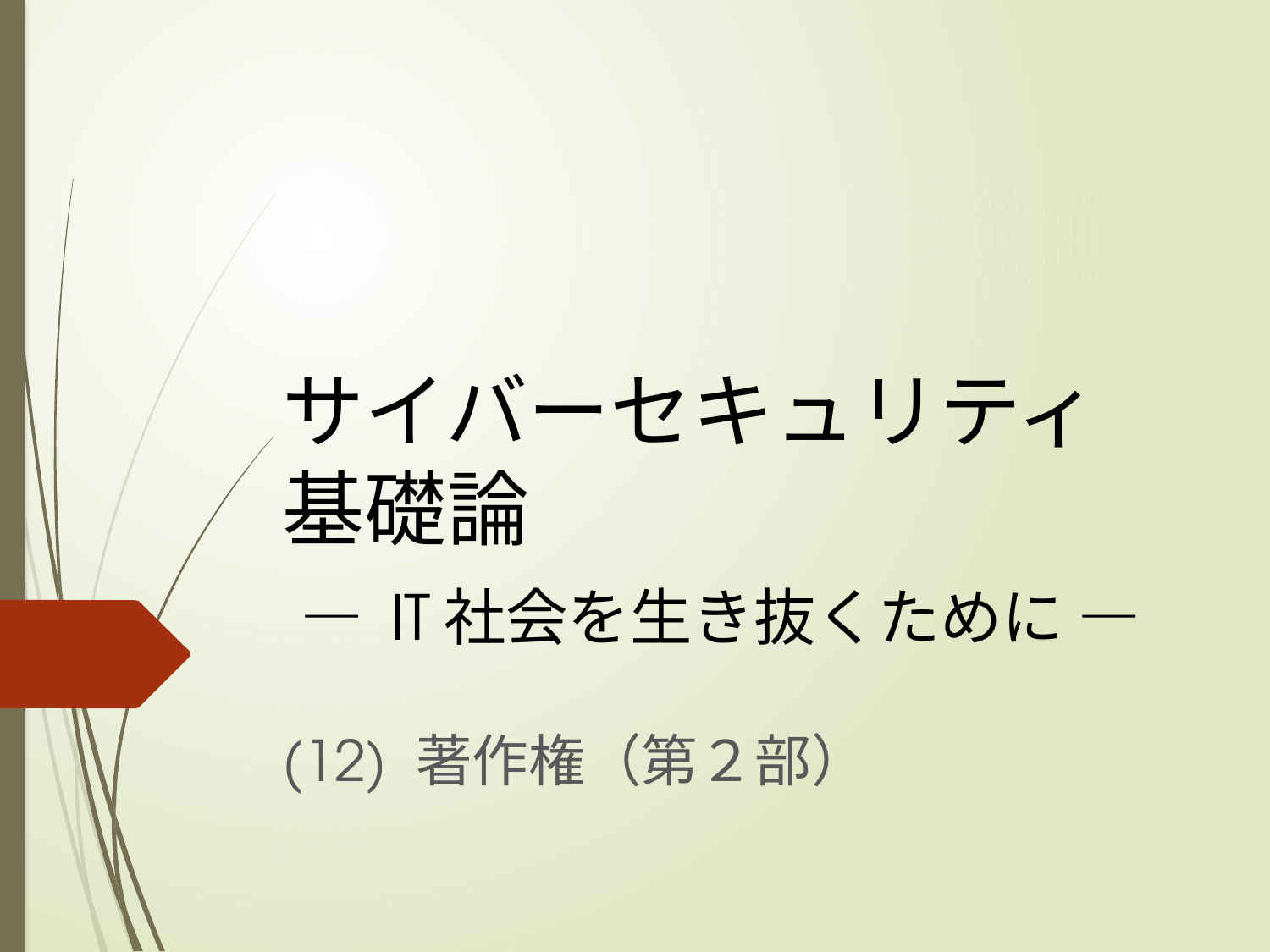

# サイバーセキュリティ基礎論 ― IT社会を生き抜くために ―

(12) 著作権（第２部）